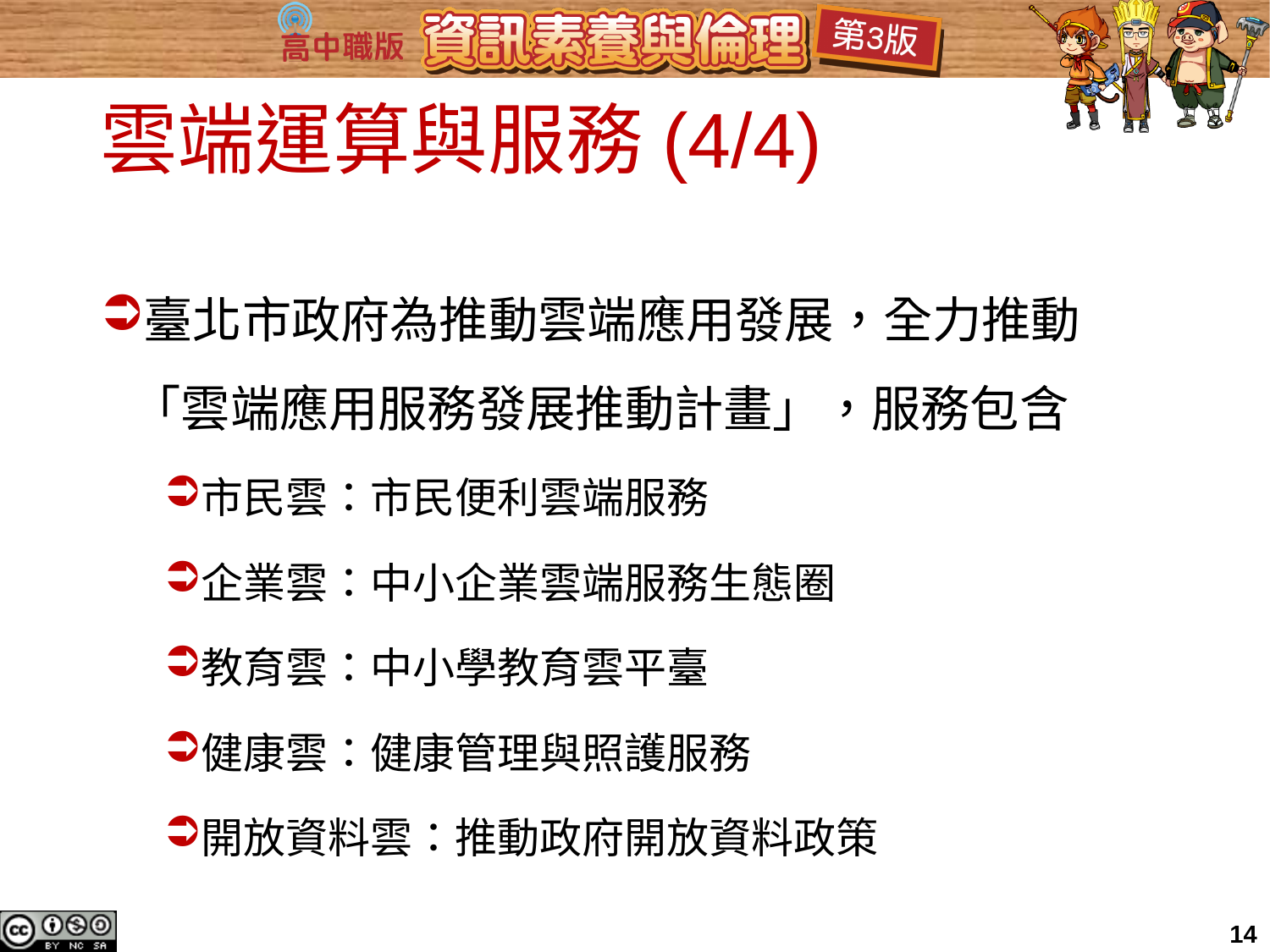

# 雲端運算與服務(4/4)
臺北市政府為推動雲端應用發展，全力推動「雲端應用服務發展推動計畫」，服務包含
市民雲：市民便利雲端服務
企業雲：中小企業雲端服務生態圈
教育雲：中小學教育雲平臺
健康雲：健康管理與照護服務
開放資料雲：推動政府開放資料政策
14